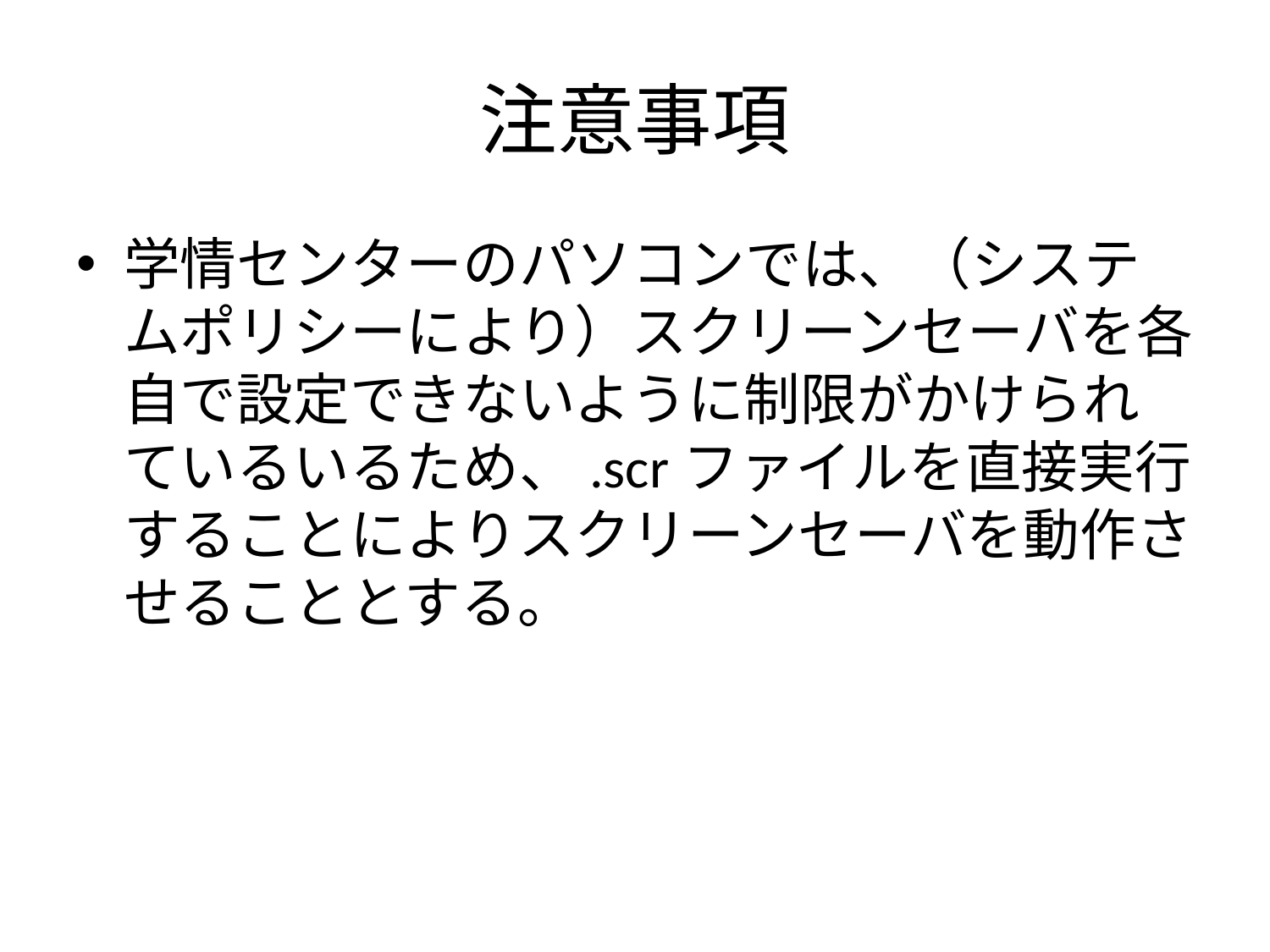

# 注意事項
学情センターのパソコンでは、（システムポリシーにより）スクリーンセーバを各自で設定できないように制限がかけられているいるため、.scrファイルを直接実行することによりスクリーンセーバを動作させることとする。